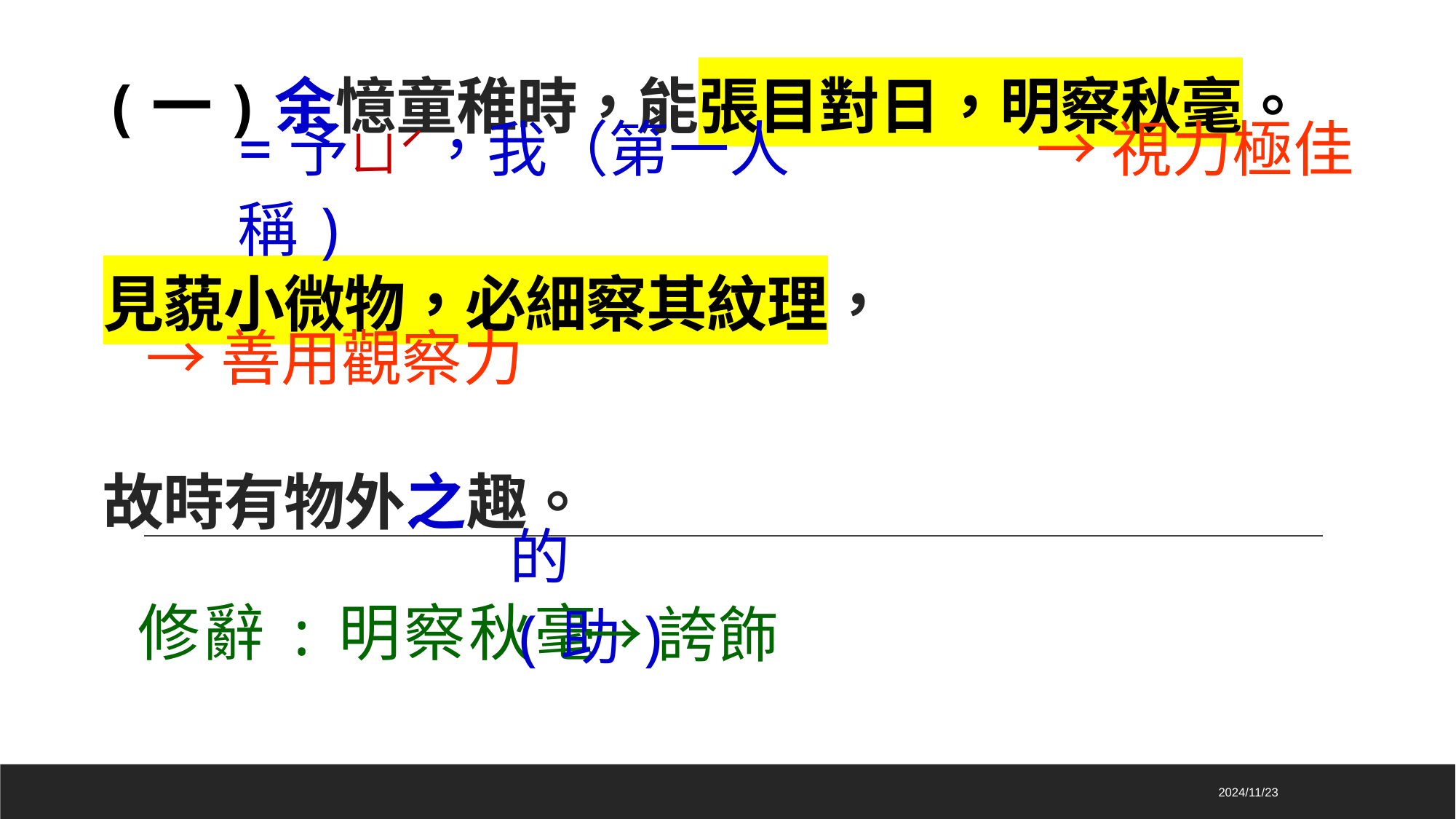

# (一)余憶童稚時，能張目對日，明察秋毫。 見藐小微物，必細察其紋理， 故時有物外之趣。
=予ㄩˊ，我（第一人稱)

→視力極佳

→善用觀察力
的(助)

修辭:明察秋毫
→誇飾
2024/11/23